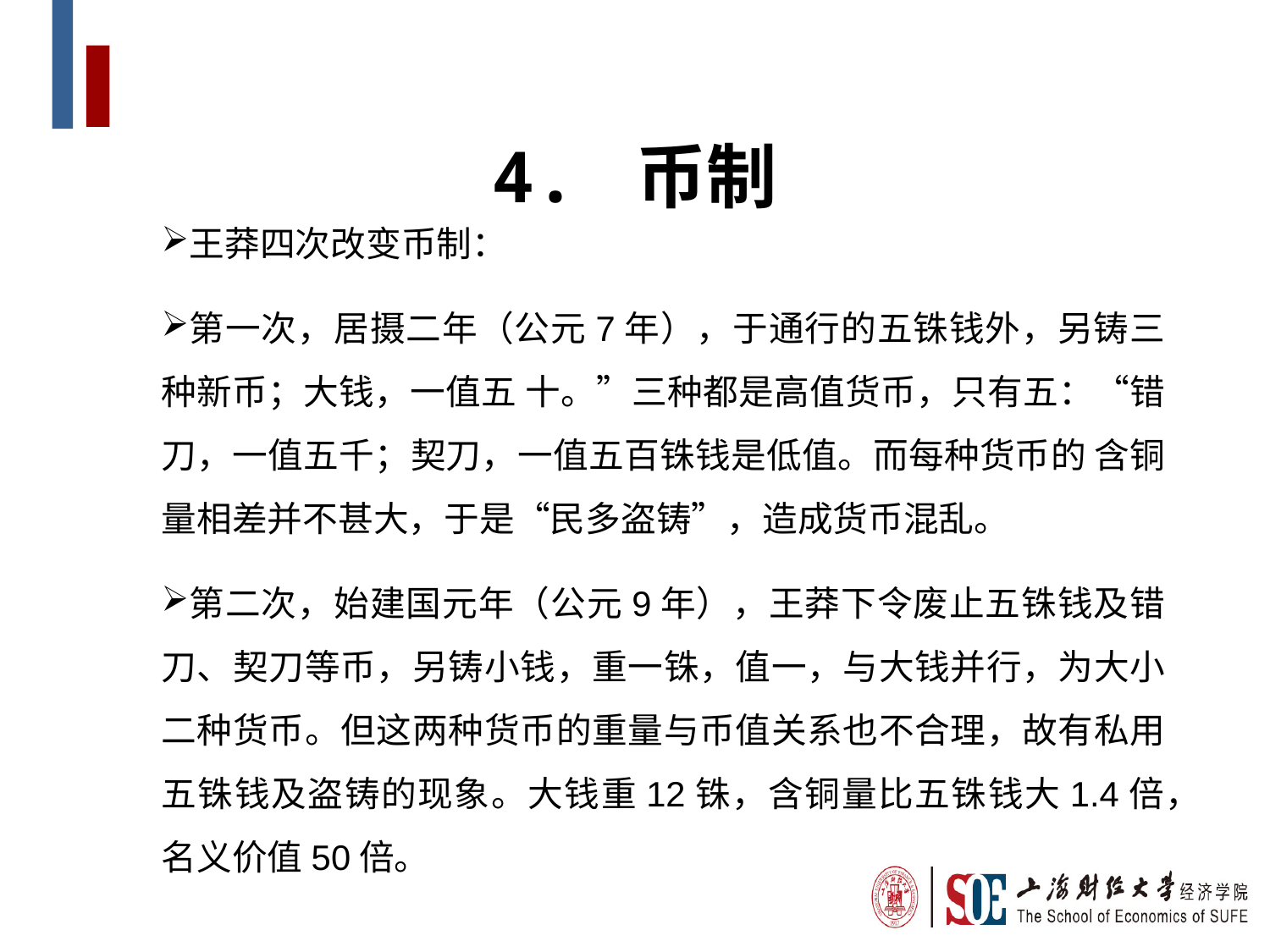

4. 币制
王莽四次改变币制：
第一次，居摄二年（公元7年），于通行的五铢钱外，另铸三 种新币；大钱，一值五 十。”三种都是高值货币，只有五：“错刀，一值五千；契刀，一值五百铢钱是低值。而每种货币的 含铜量相差并不甚大，于是“民多盗铸”，造成货币混乱。
第二次，始建国元年（公元9年），王莽下令废止五铢钱及错 刀、契刀等币，另铸小钱，重一铢，值一，与大钱并行，为大小二种货币。但这两种货币的重量与币值关系也不合理，故有私用五铢钱及盗铸的现象。大钱重12铢，含铜量比五铢钱大1.4倍，名义价值50倍。